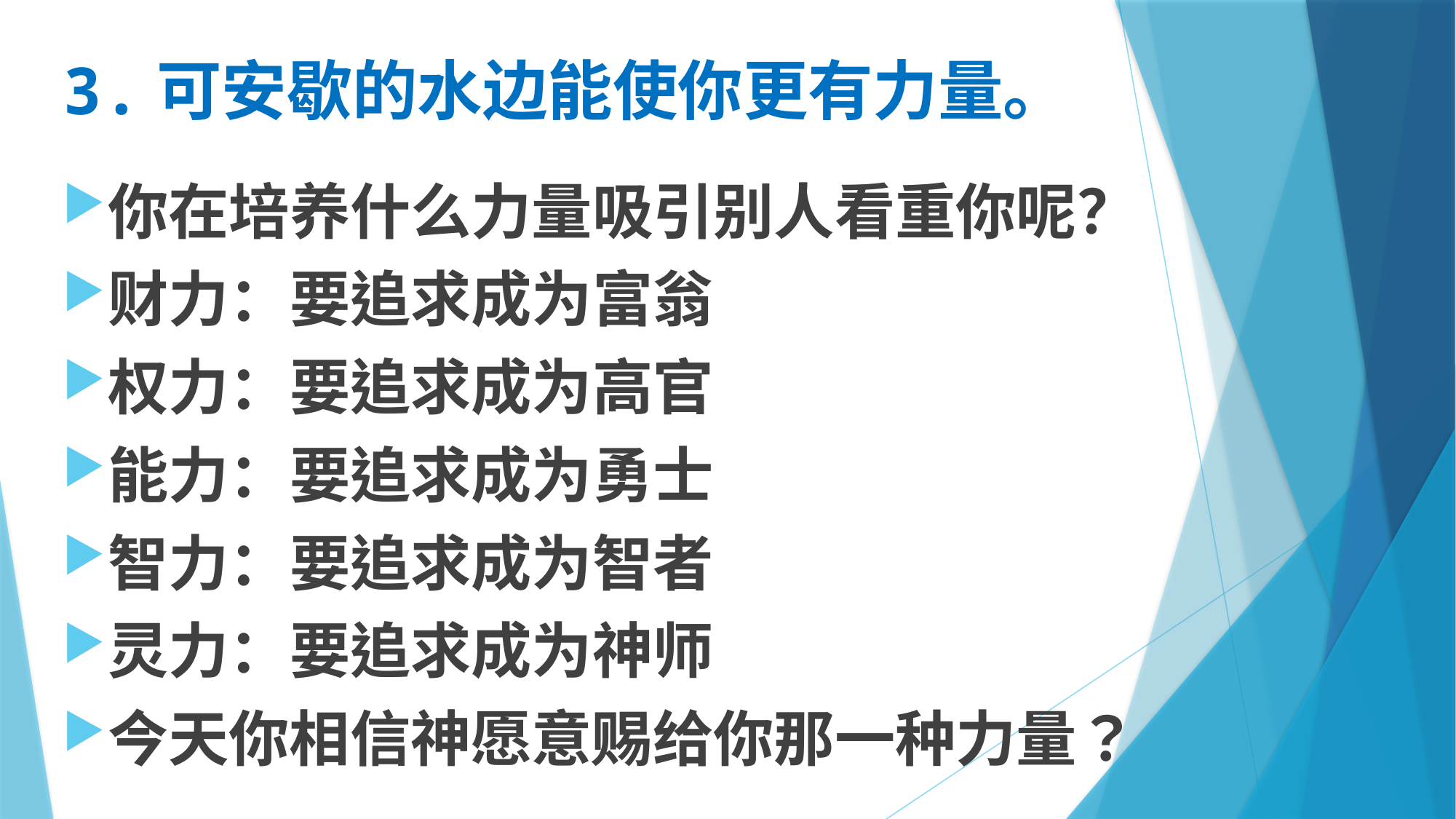

# 3.可安歇的水边能使你更有力量。
你在培养什么力量吸引别人看重你呢？
财力：要追求成为富翁
权力：要追求成为高官
能力：要追求成为勇士
智力：要追求成为智者
灵力：要追求成为神师
今天你相信神愿意赐给你那一种力量？